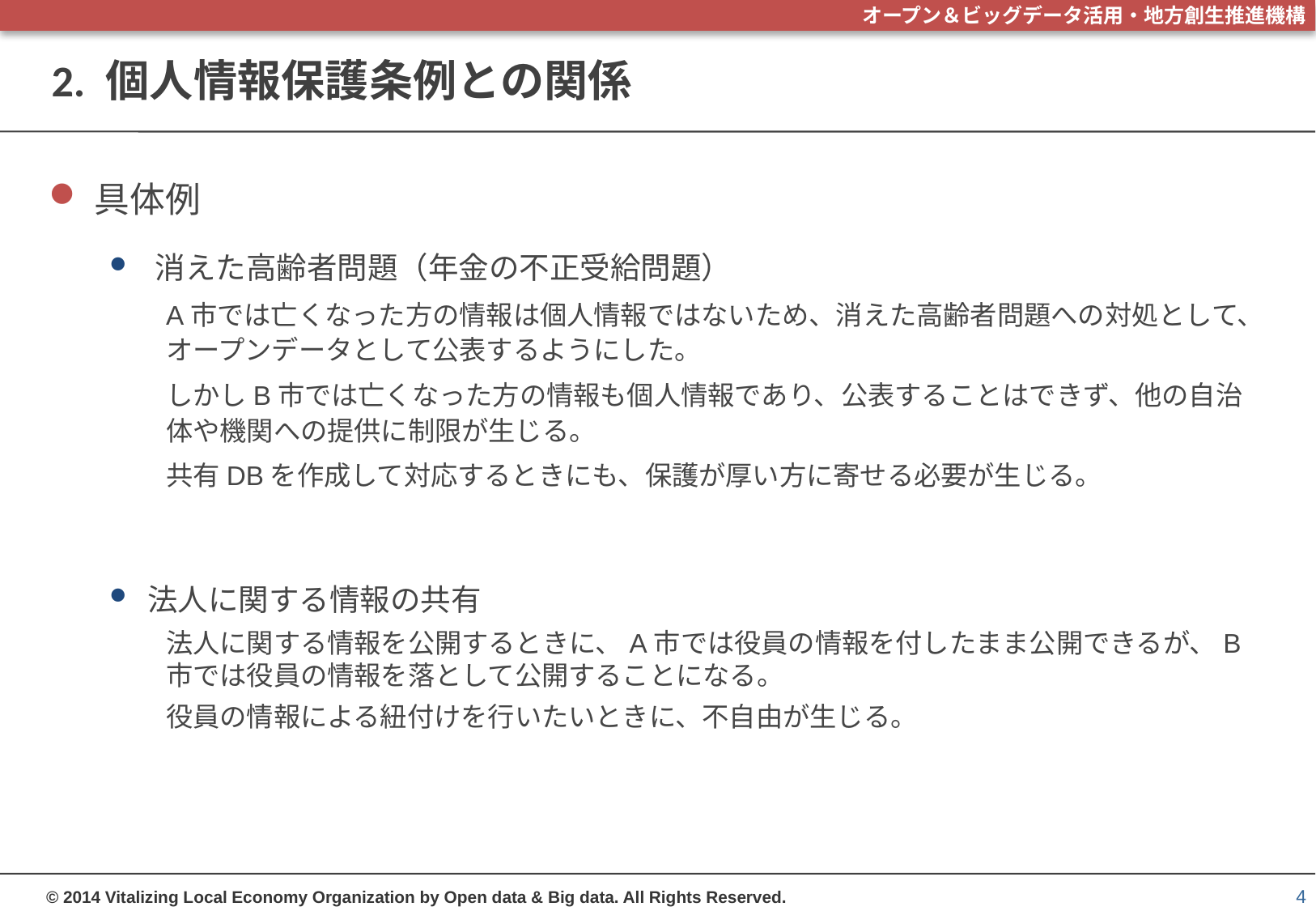

# 2. 個人情報保護条例との関係
具体例
消えた高齢者問題（年金の不正受給問題）
A市では亡くなった方の情報は個人情報ではないため、消えた高齢者問題への対処として、オープンデータとして公表するようにした。
しかしB市では亡くなった方の情報も個人情報であり、公表することはできず、他の自治体や機関への提供に制限が生じる。
共有DBを作成して対応するときにも、保護が厚い方に寄せる必要が生じる。

法人に関する情報の共有
法人に関する情報を公開するときに、A市では役員の情報を付したまま公開できるが、B市では役員の情報を落として公開することになる。
役員の情報による紐付けを行いたいときに、不自由が生じる。
4